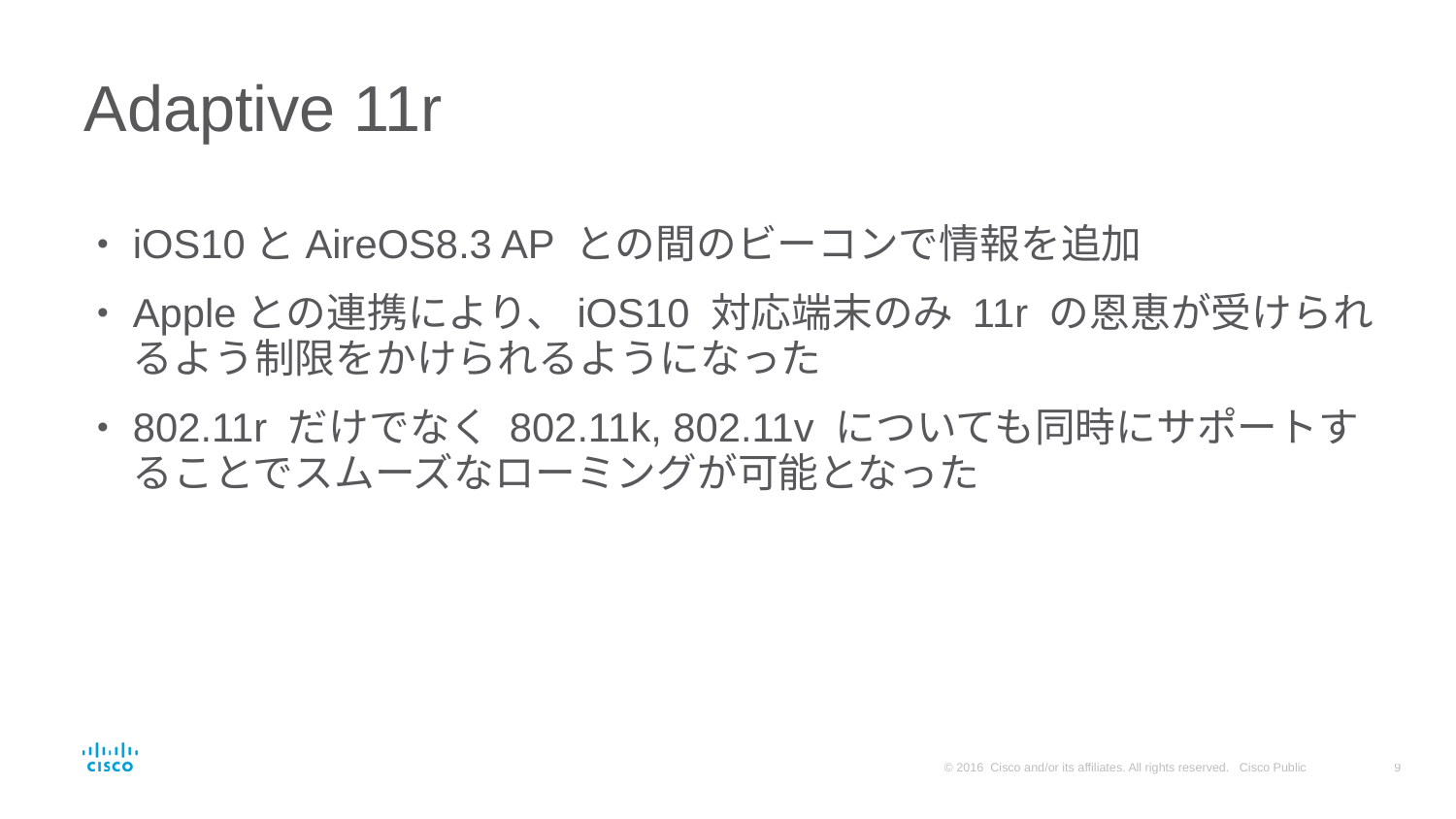

# Adaptive 11r
iOS10とAireOS8.3 AP との間のビーコンで情報を追加
Appleとの連携により、iOS10 対応端末のみ 11r の恩恵が受けられるよう制限をかけられるようになった
802.11r だけでなく 802.11k, 802.11v についても同時にサポートすることでスムーズなローミングが可能となった